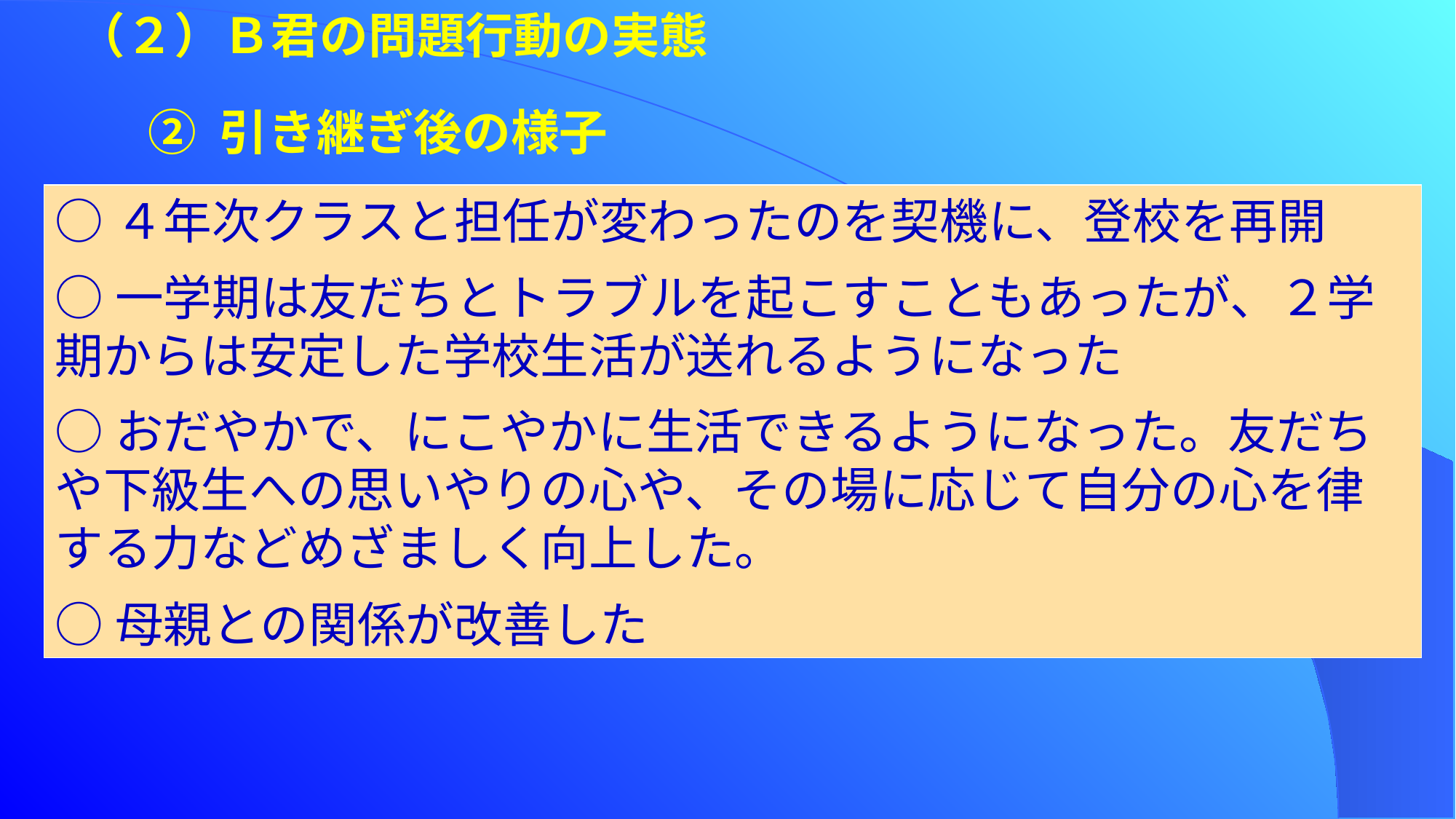

（２）Ｂ君の問題行動の実態
② 引き継ぎ後の様子
○４年次クラスと担任が変わったのを契機に、登校を再開

○一学期は友だちとトラブルを起こすこともあったが、２学期からは安定した学校生活が送れるようになった

○おだやかで、にこやかに生活できるようになった。友だちや下級生への思いやりの心や、その場に応じて自分の心を律する力などめざましく向上した。

○母親との関係が改善した